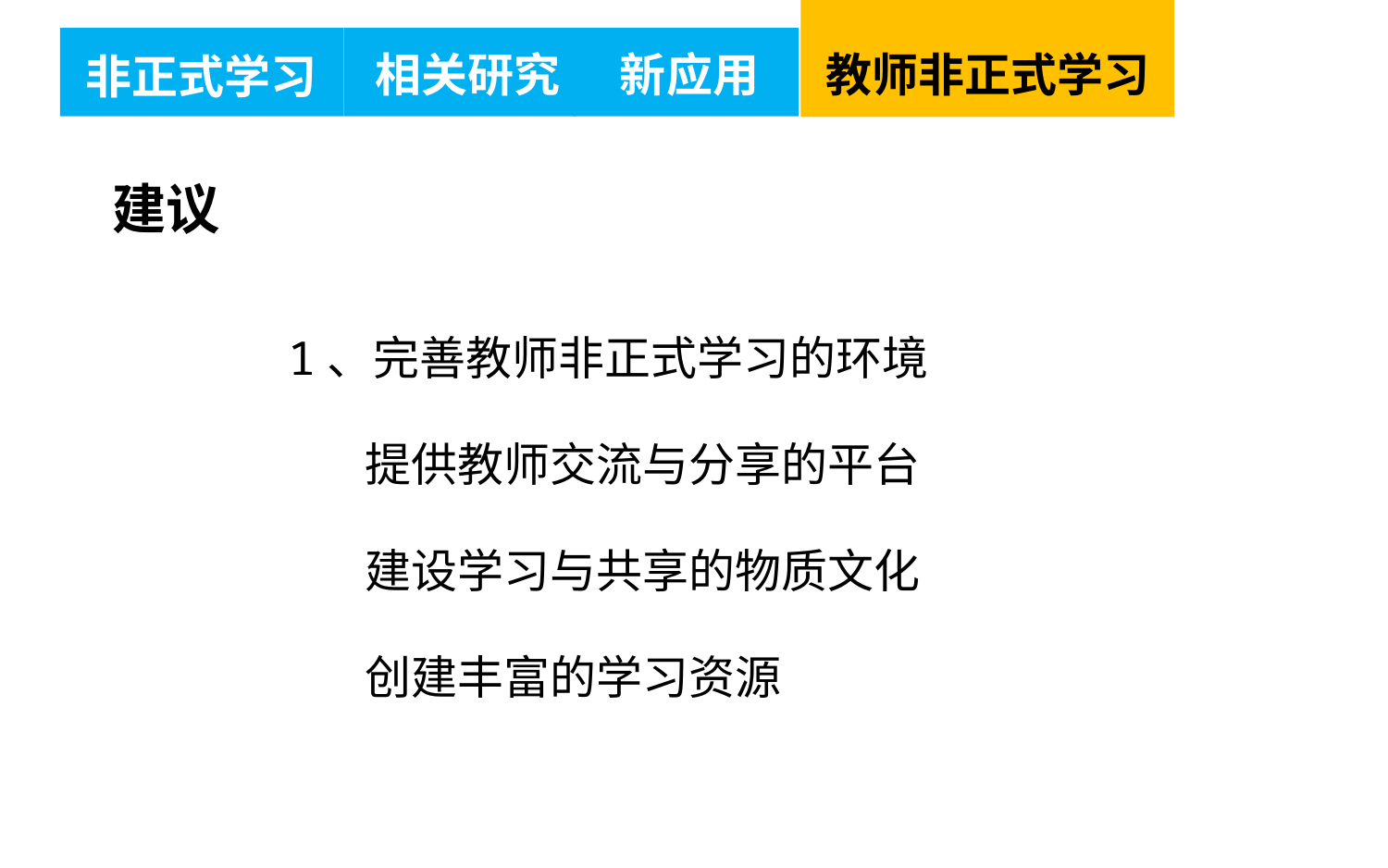

建议
1、完善教师非正式学习的环境
提供教师交流与分享的平台
建设学习与共享的物质文化
创建丰富的学习资源